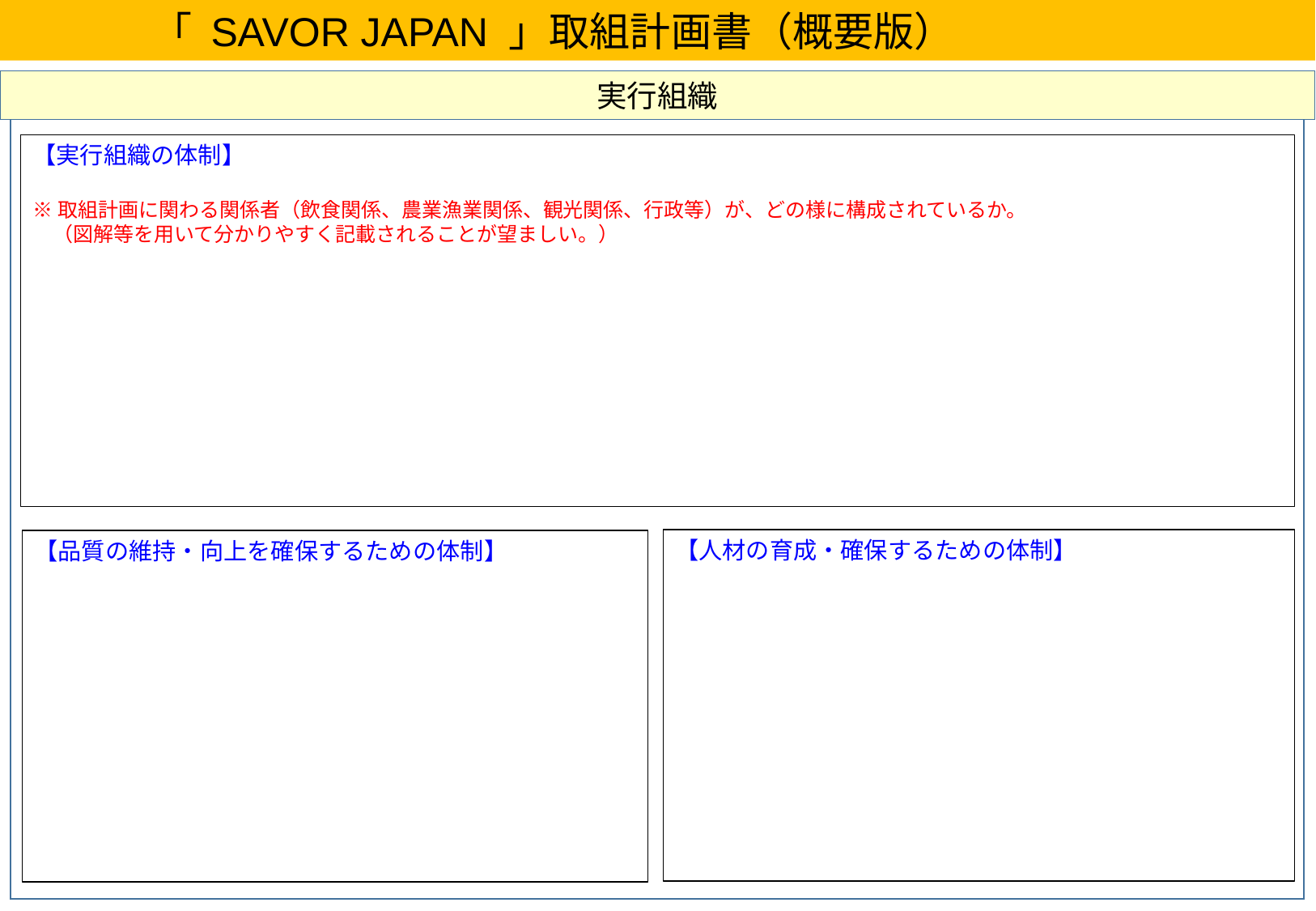

「 SAVOR JAPAN 」取組計画書（概要版）
実行組織

【実行組織の体制】

※取組計画に関わる関係者（飲食関係、農業漁業関係、観光関係、行政等）が、どの様に構成されているか。
　（図解等を用いて分かりやすく記載されることが望ましい。）

【人材の育成・確保するための体制】

【品質の維持・向上を確保するための体制】